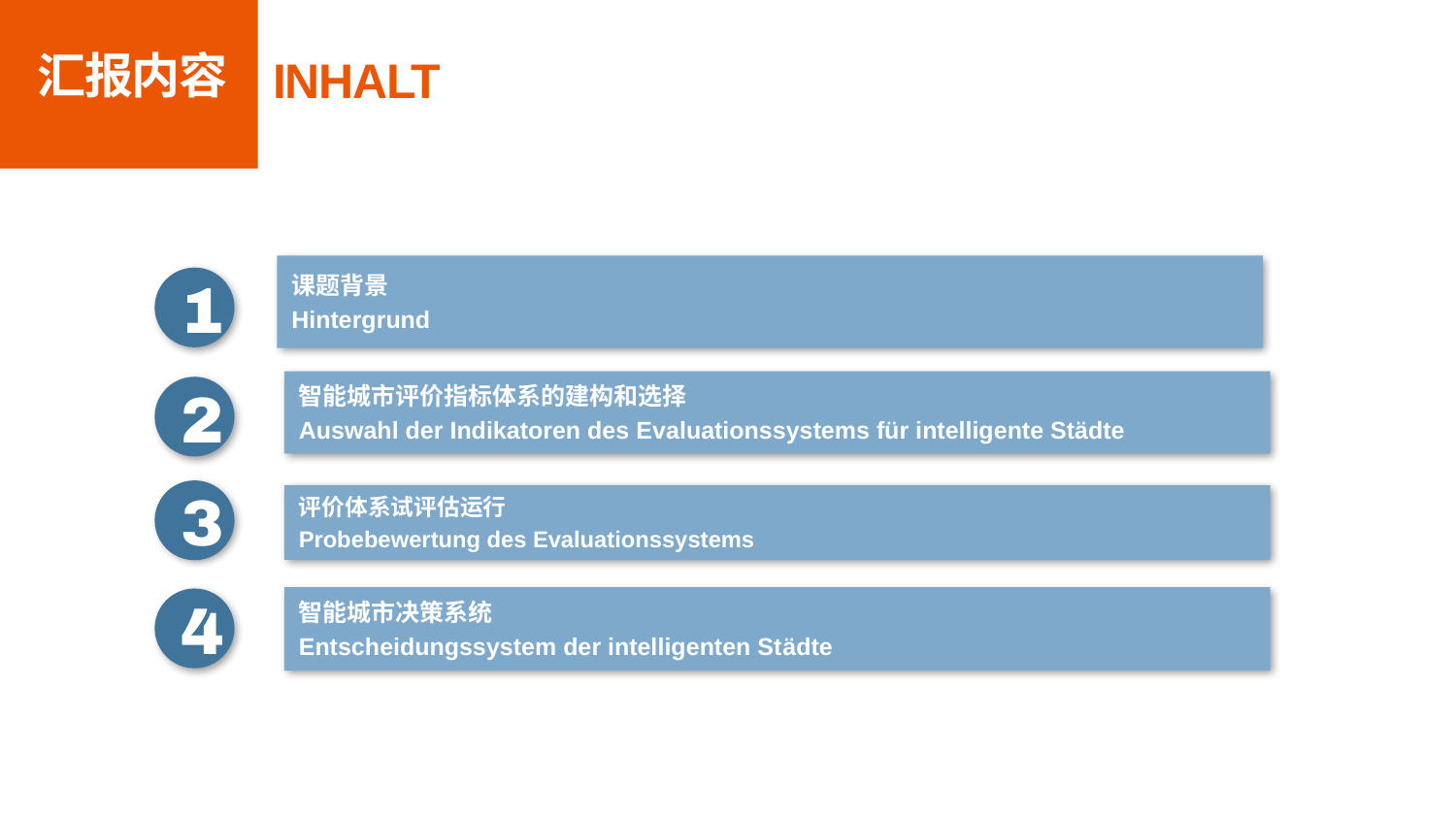

# 汇报内容
Inhalt
课题背景
Hintergrund
1
智能城市评价指标体系的建构和选择
Auswahl der Indikatoren des Evaluationssystems für intelligente Städte
2
3
评价体系试评估运行
Probebewertung des Evaluationssystems
智能城市决策系统
Entscheidungssystem der intelligenten Städte
4